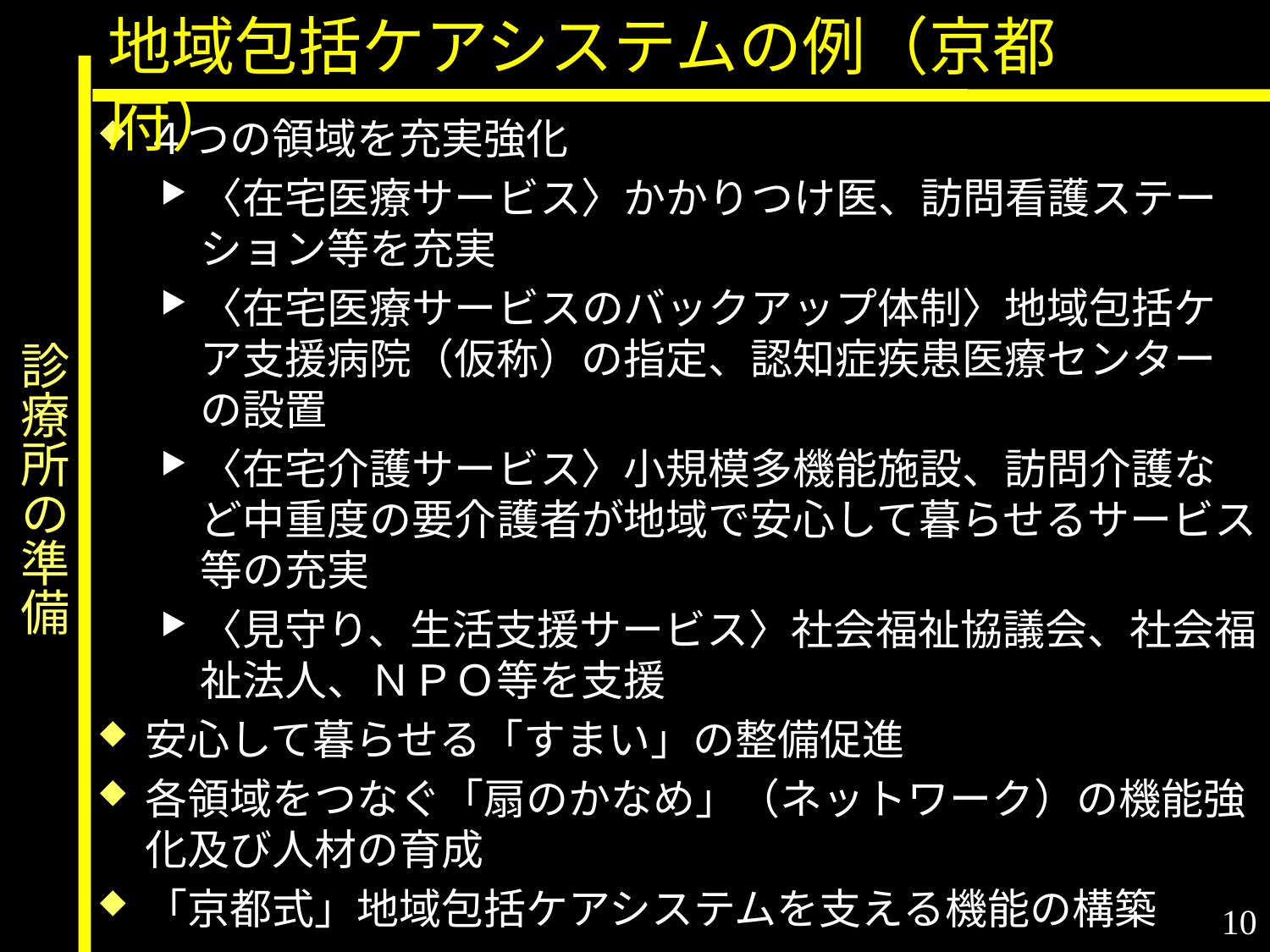

地域包括ケアシステムの例（京都府）

４つの領域を充実強化
〈在宅医療サービス〉かかりつけ医、訪問看護ステーション等を充実
〈在宅医療サービスのバックアップ体制〉地域包括ケア支援病院（仮称）の指定、認知症疾患医療センターの設置
〈在宅介護サービス〉小規模多機能施設、訪問介護など中重度の要介護者が地域で安心して暮らせるサービス等の充実
〈見守り、生活支援サービス〉社会福祉協議会、社会福祉法人、ＮＰＯ等を支援
安心して暮らせる「すまい」の整備促進
各領域をつなぐ「扇のかなめ」（ネットワーク）の機能強化及び人材の育成
「京都式」地域包括ケアシステムを支える機能の構築
# 診療所の準備
10